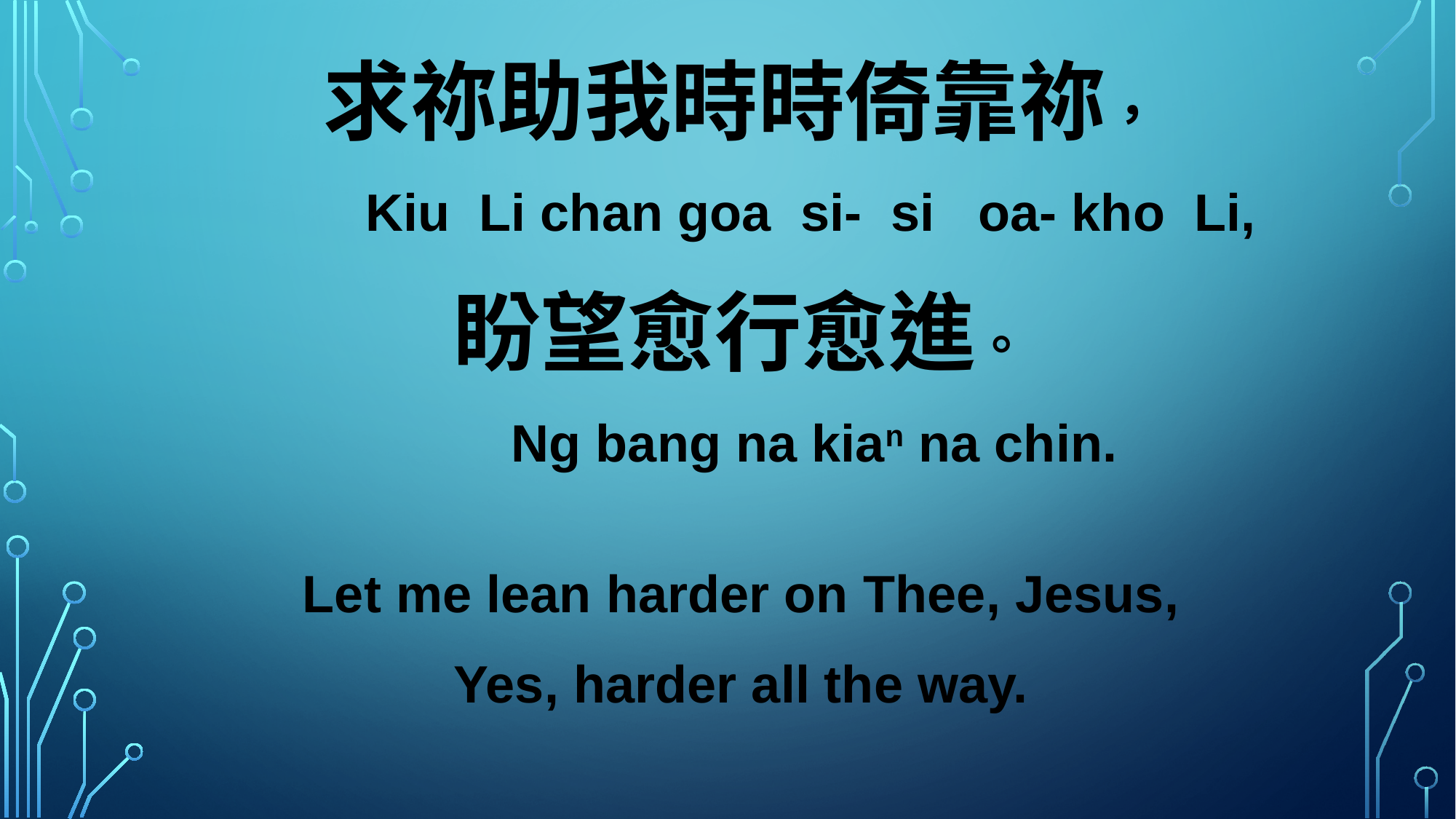

求祢助我時時倚靠祢，
          Kiu  Li chan goa  si-  si   oa- kho  Li,
盼望愈行愈進。
                    Ng bang na kian na chin.

Let me lean harder on Thee, Jesus,
Yes, harder all the way.